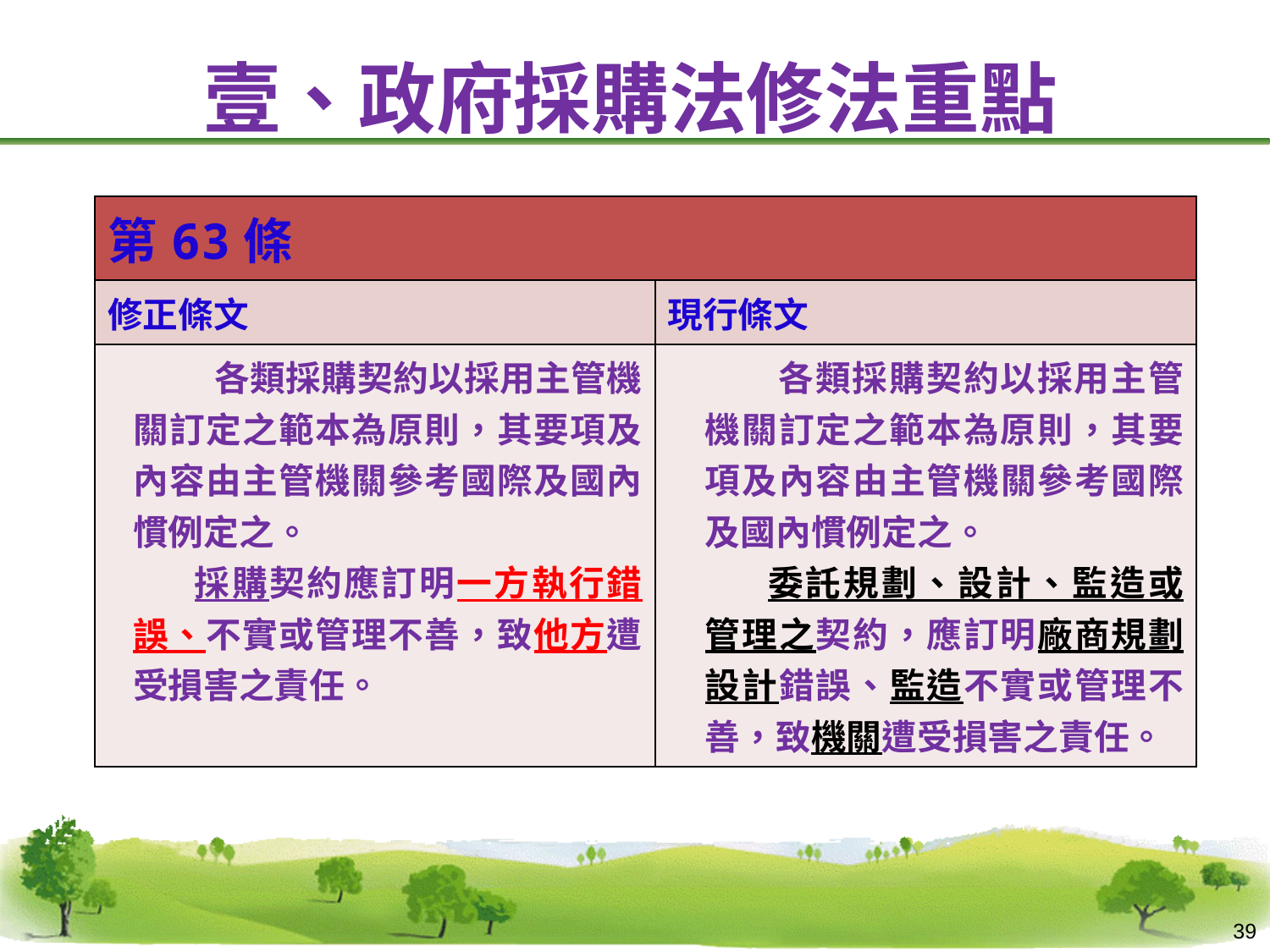

# 壹、政府採購法修法重點
| 第63條 |  |
| --- | --- |
| 修正條文 | 現行條文 |
| 各類採購契約以採用主管機關訂定之範本為原則，其要項及內容由主管機關參考國際及國內慣例定之。 採購契約應訂明一方執行錯誤、不實或管理不善，致他方遭受損害之責任。 | 各類採購契約以採用主管機關訂定之範本為原則，其要項及內容由主管機關參考國際及國內慣例定之。 委託規劃、設計、監造或管理之契約，應訂明廠商規劃設計錯誤、監造不實或管理不善，致機關遭受損害之責任。 |
39